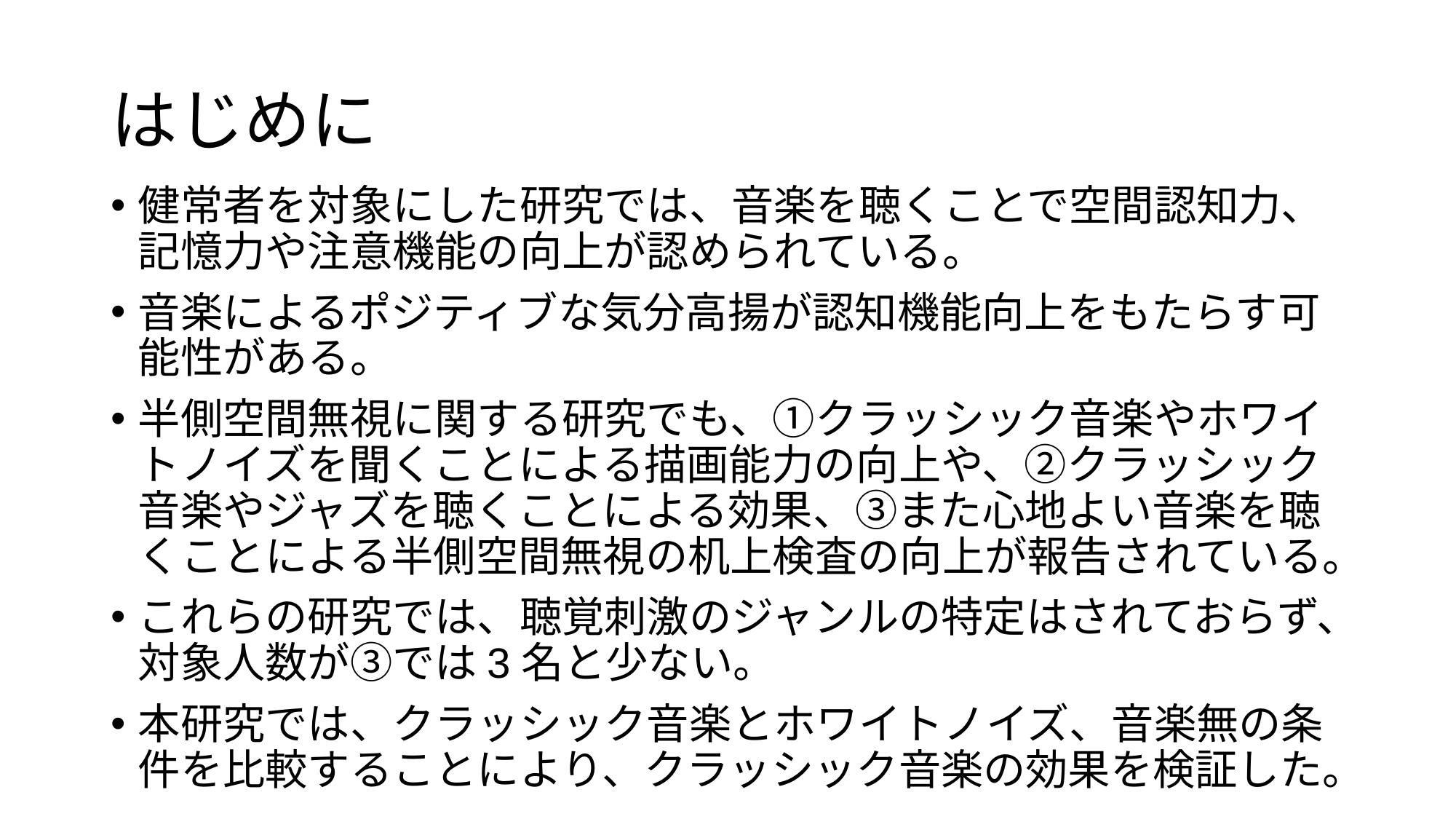

# はじめに
健常者を対象にした研究では、音楽を聴くことで空間認知力、記憶力や注意機能の向上が認められている。
音楽によるポジティブな気分高揚が認知機能向上をもたらす可能性がある。
半側空間無視に関する研究でも、①クラッシック音楽やホワイトノイズを聞くことによる描画能力の向上や、②クラッシック音楽やジャズを聴くことによる効果、③また心地よい音楽を聴くことによる半側空間無視の机上検査の向上が報告されている。
これらの研究では、聴覚刺激のジャンルの特定はされておらず、対象人数が③では3名と少ない。
本研究では、クラッシック音楽とホワイトノイズ、音楽無の条件を比較することにより、クラッシック音楽の効果を検証した。